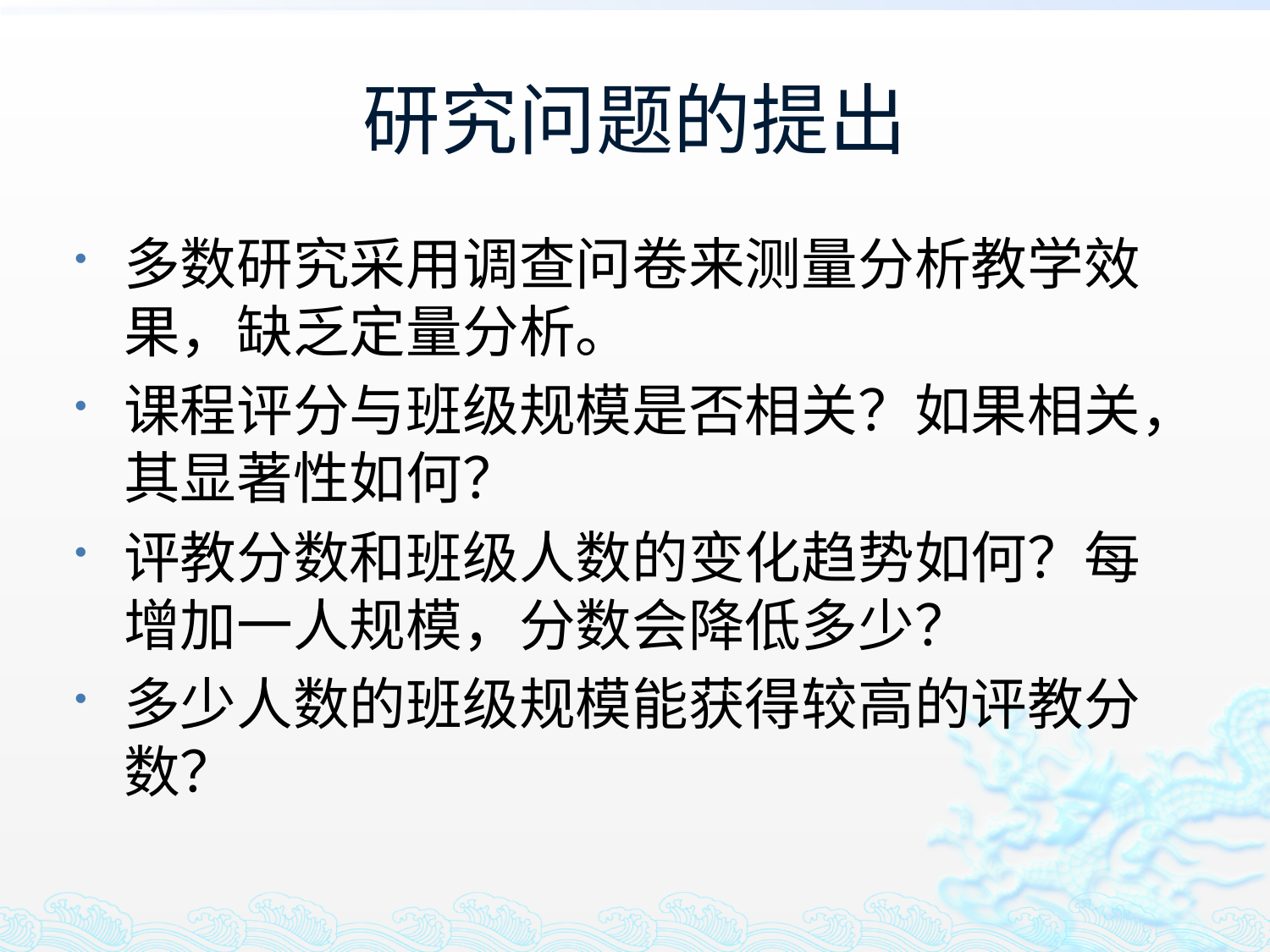

# 研究问题的提出
多数研究采用调查问卷来测量分析教学效果，缺乏定量分析。
课程评分与班级规模是否相关？如果相关，其显著性如何？
评教分数和班级人数的变化趋势如何？每增加一人规模，分数会降低多少？
多少人数的班级规模能获得较高的评教分数？